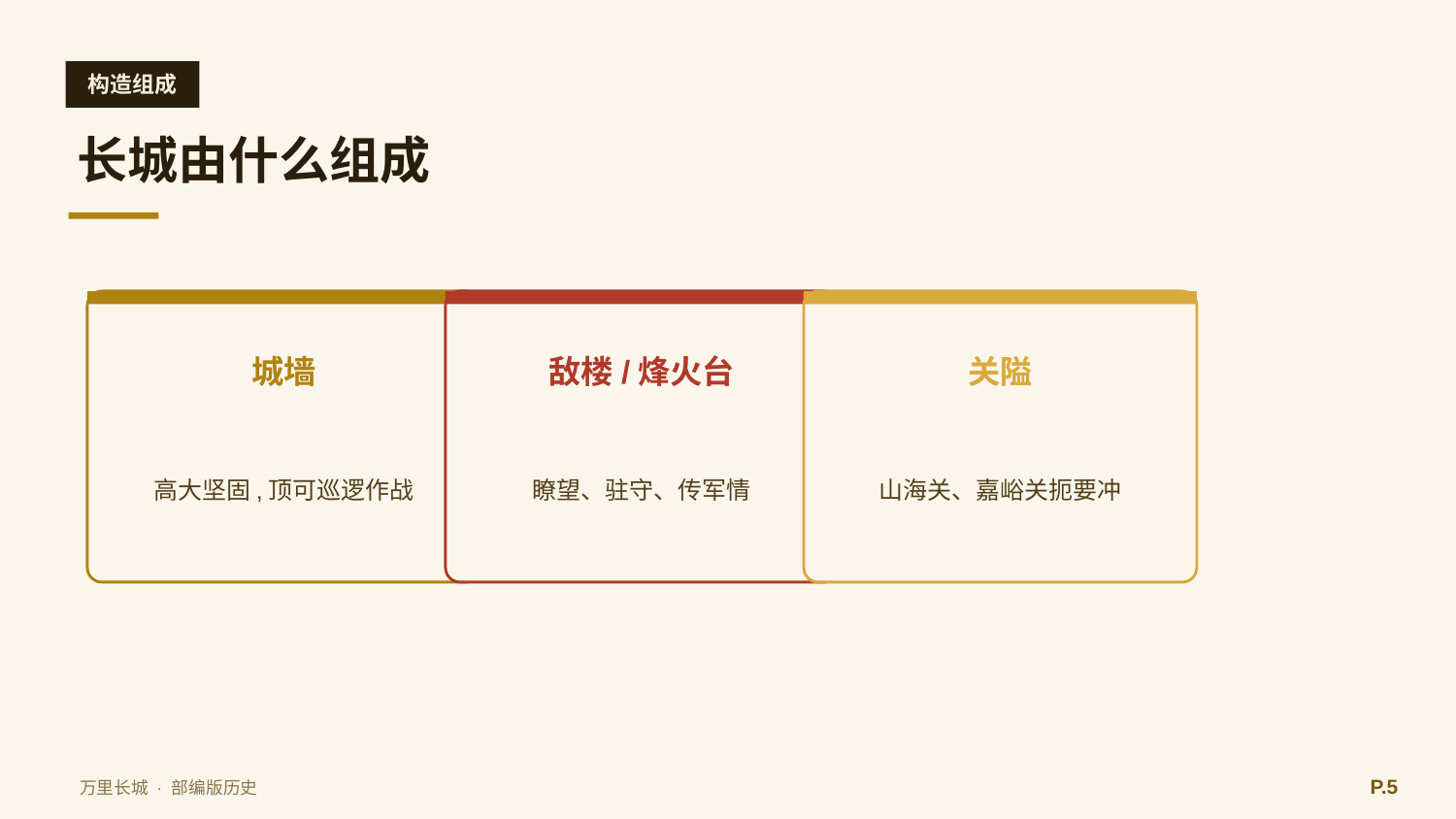

构造组成

长城由什么组成

城墙
敌楼/烽火台
关隘
高大坚固,顶可巡逻作战
瞭望、驻守、传军情
山海关、嘉峪关扼要冲
P.5
万里长城 · 部编版历史